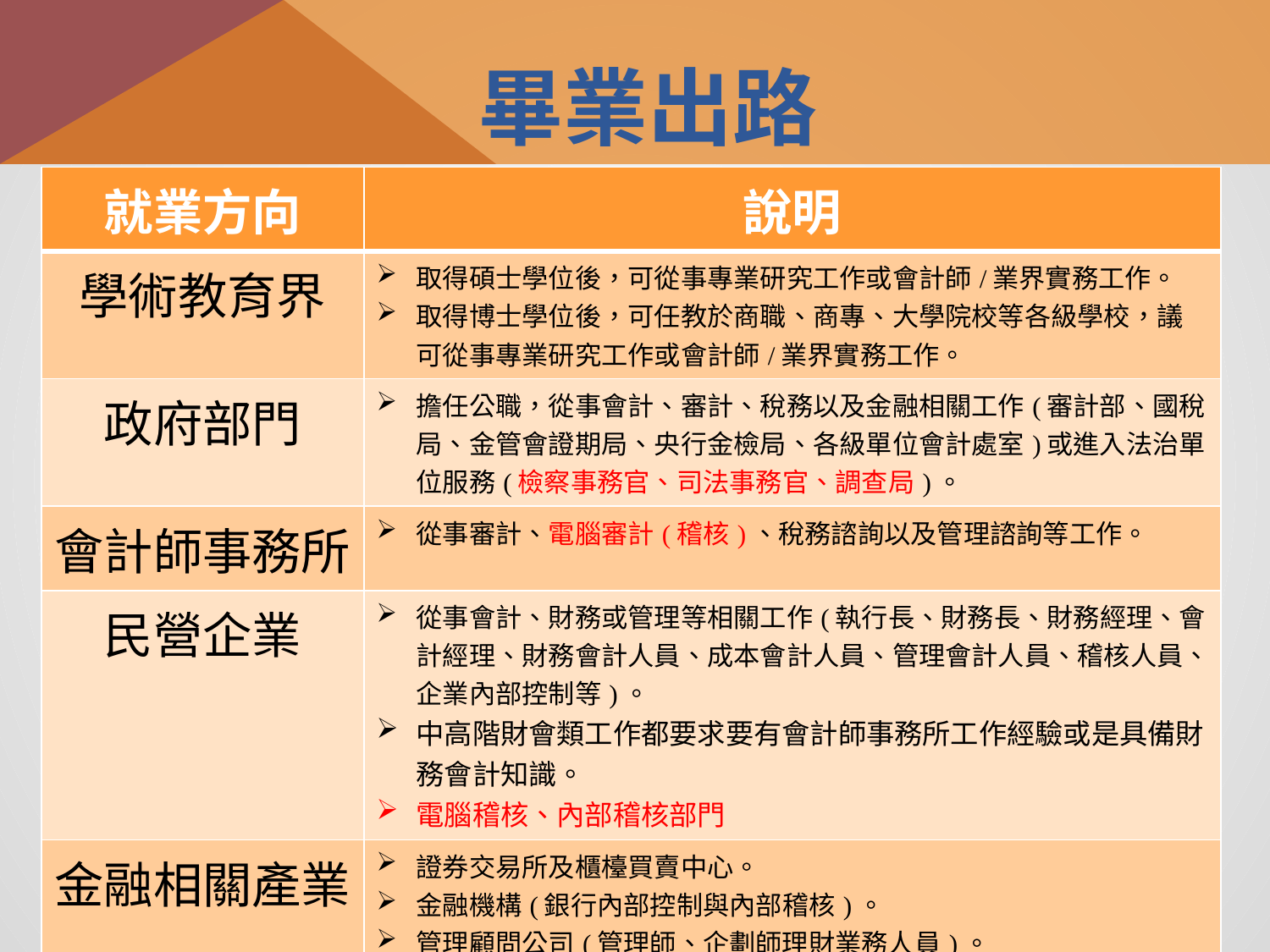

# 畢業出路
| 就業方向 | 說明 |
| --- | --- |
| 學術教育界 | 取得碩士學位後，可從事專業研究工作或會計師/業界實務工作。 取得博士學位後，可任教於商職、商專、大學院校等各級學校，議可從事專業研究工作或會計師/業界實務工作。 |
| 政府部門 | 擔任公職，從事會計、審計、稅務以及金融相關工作(審計部、國稅局、金管會證期局、央行金檢局、各級單位會計處室)或進入法治單位服務(檢察事務官、司法事務官、調查局)。 |
| 會計師事務所 | 從事審計、電腦審計(稽核)、稅務諮詢以及管理諮詢等工作。 |
| 民營企業 | 從事會計、財務或管理等相關工作(執行長、財務長、財務經理、會計經理、財務會計人員、成本會計人員、管理會計人員、稽核人員、企業內部控制等)。 中高階財會類工作都要求要有會計師事務所工作經驗或是具備財務會計知識。 電腦稽核、內部稽核部門 |
| 金融相關產業 | 證券交易所及櫃檯買賣中心。 金融機構(銀行內部控制與內部稽核)。 管理顧問公司(管理師、企劃師理財業務人員)。 證券承銷商(證券營業員、投資分析師、財務分析師、信託業務人員)。 |
| 自行創業 | 取得合適證照後，可自行開業會計師事務所或會計事務所、記帳士事務所。自行開立公司，利用會計知識經營管理企業。 |